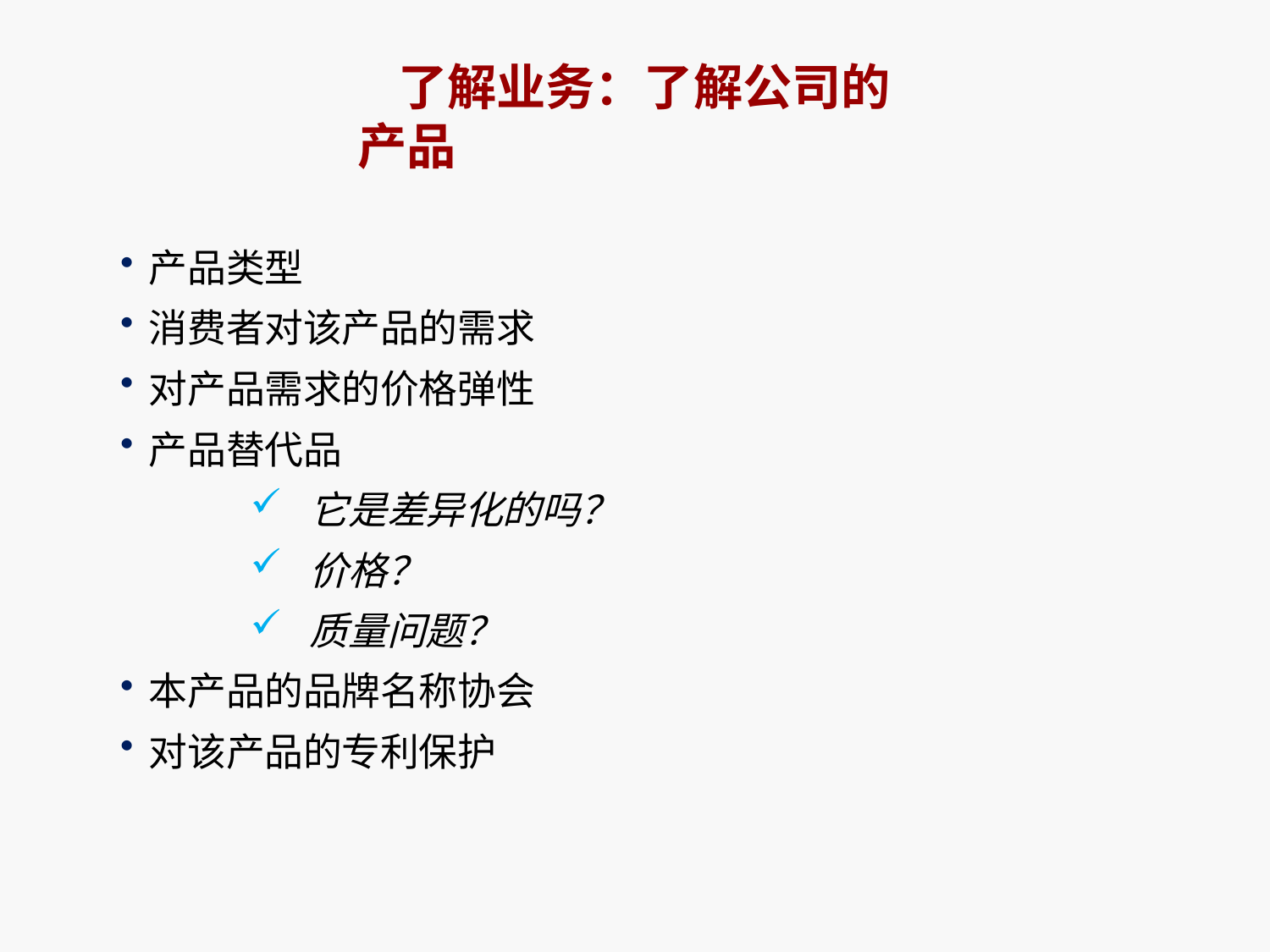

# 了解业务：了解公司的产品
产品类型
消费者对该产品的需求
对产品需求的价格弹性
产品替代品
它是差异化的吗？
价格？
质量问题？
本产品的品牌名称协会
对该产品的专利保护